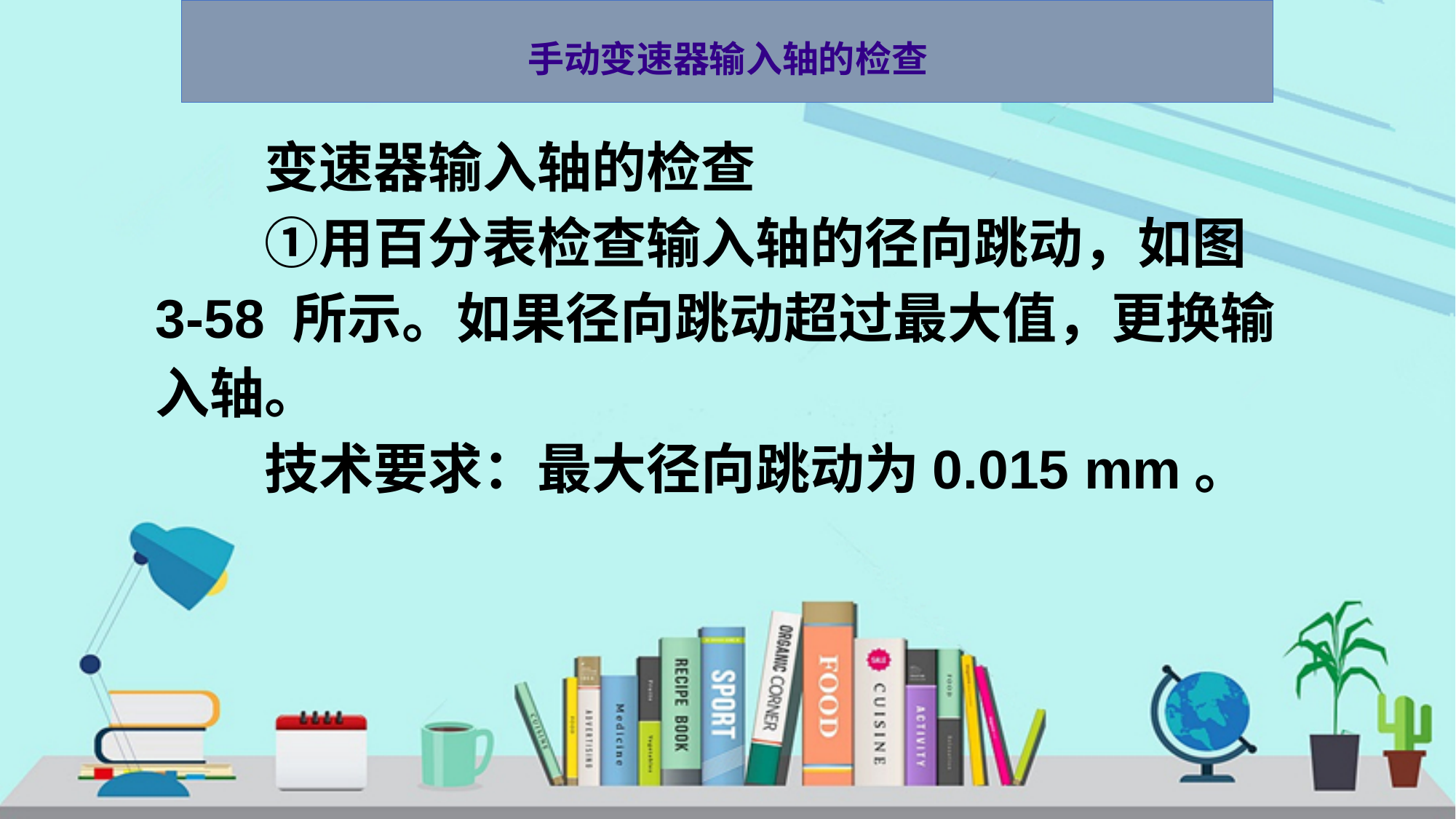

手动变速器输入轴的检查

　　变速器输入轴的检查
　　①用百分表检查输入轴的径向跳动，如图3-58 所示。如果径向跳动超过最大值，更换输入轴。
　　技术要求：最大径向跳动为0.015 mm。